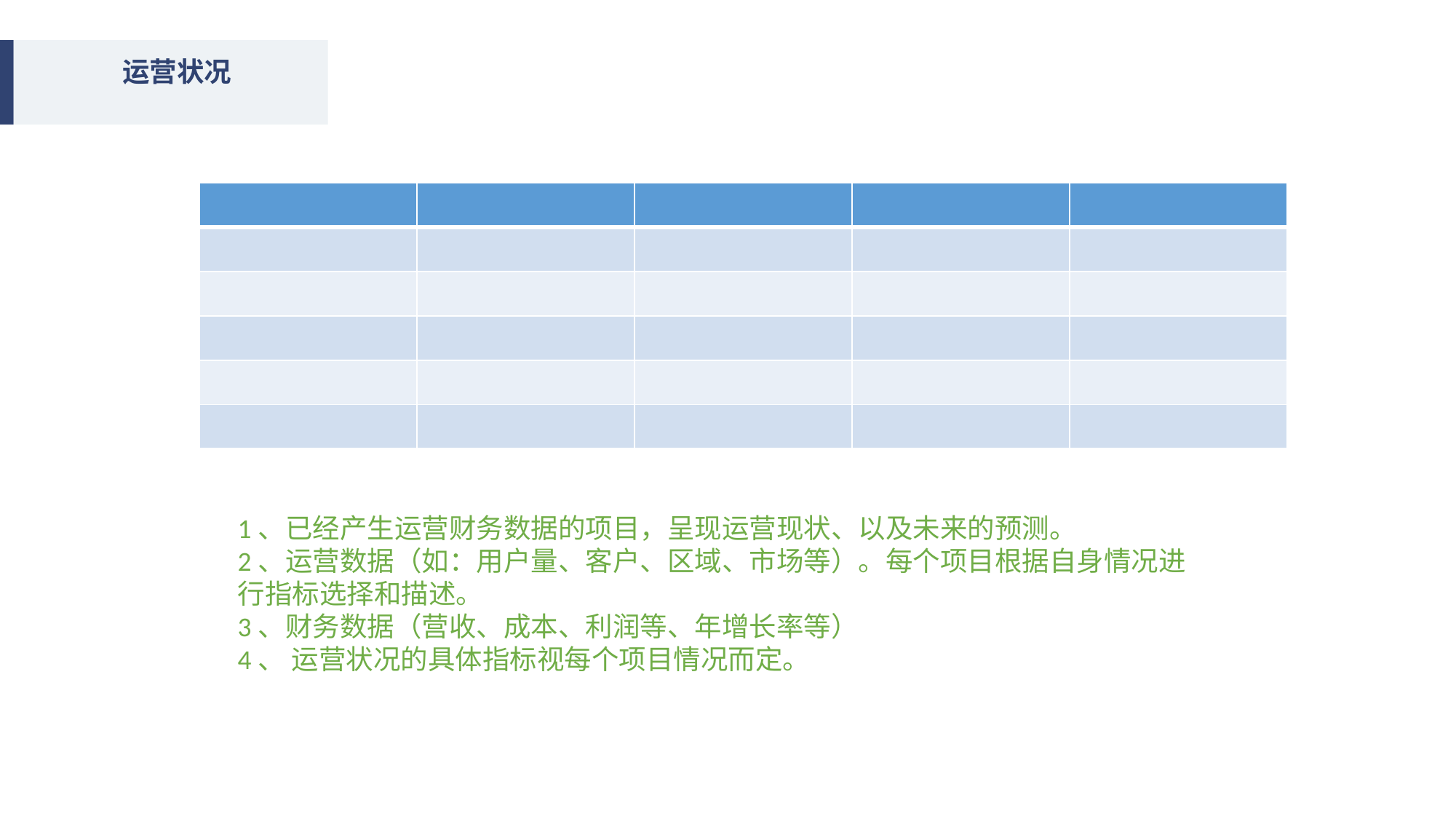

运营状况
|  |  |  |  |  |
| --- | --- | --- | --- | --- |
|  |  |  |  |  |
|  |  |  |  |  |
|  |  |  |  |  |
|  |  |  |  |  |
|  |  |  |  |  |

1、已经产生运营财务数据的项目，呈现运营现状、以及未来的预测。
2、运营数据（如：用户量、客户、区域、市场等）。每个项目根据自身情况进行指标选择和描述。
3、财务数据（营收、成本、利润等、年增长率等）
4、 运营状况的具体指标视每个项目情况而定。